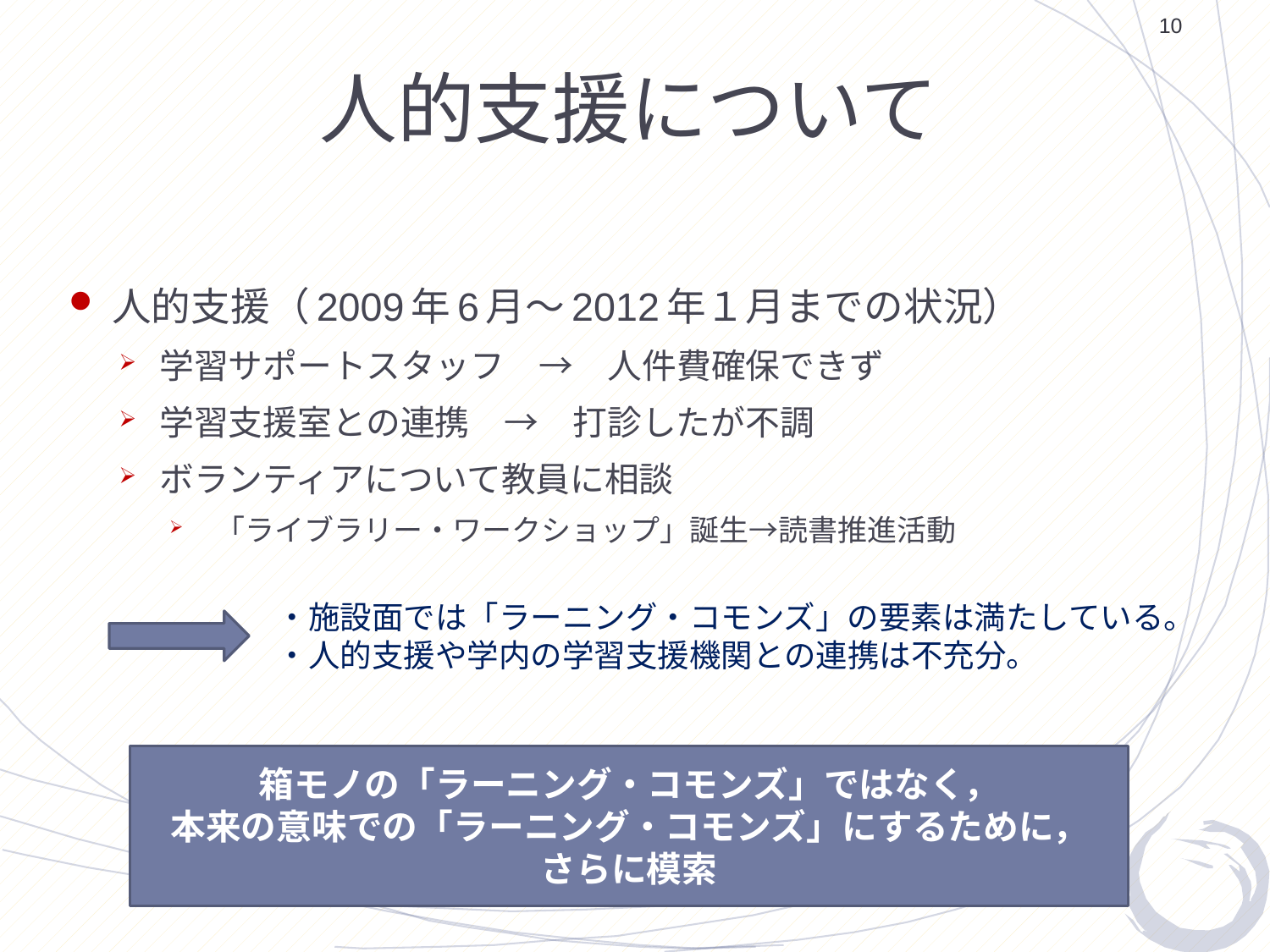

10
# 人的支援について
人的支援（2009年6月～2012年１月までの状況）
学習サポートスタッフ　→　人件費確保できず
学習支援室との連携　→　打診したが不調
ボランティアについて教員に相談
「ライブラリー・ワークショップ」誕生→読書推進活動

・施設面では「ラーニング・コモンズ」の要素は満たしている。
・人的支援や学内の学習支援機関との連携は不充分。

箱モノの「ラーニング・コモンズ」ではなく，
本来の意味での「ラーニング・コモンズ」にするために，
さらに模索